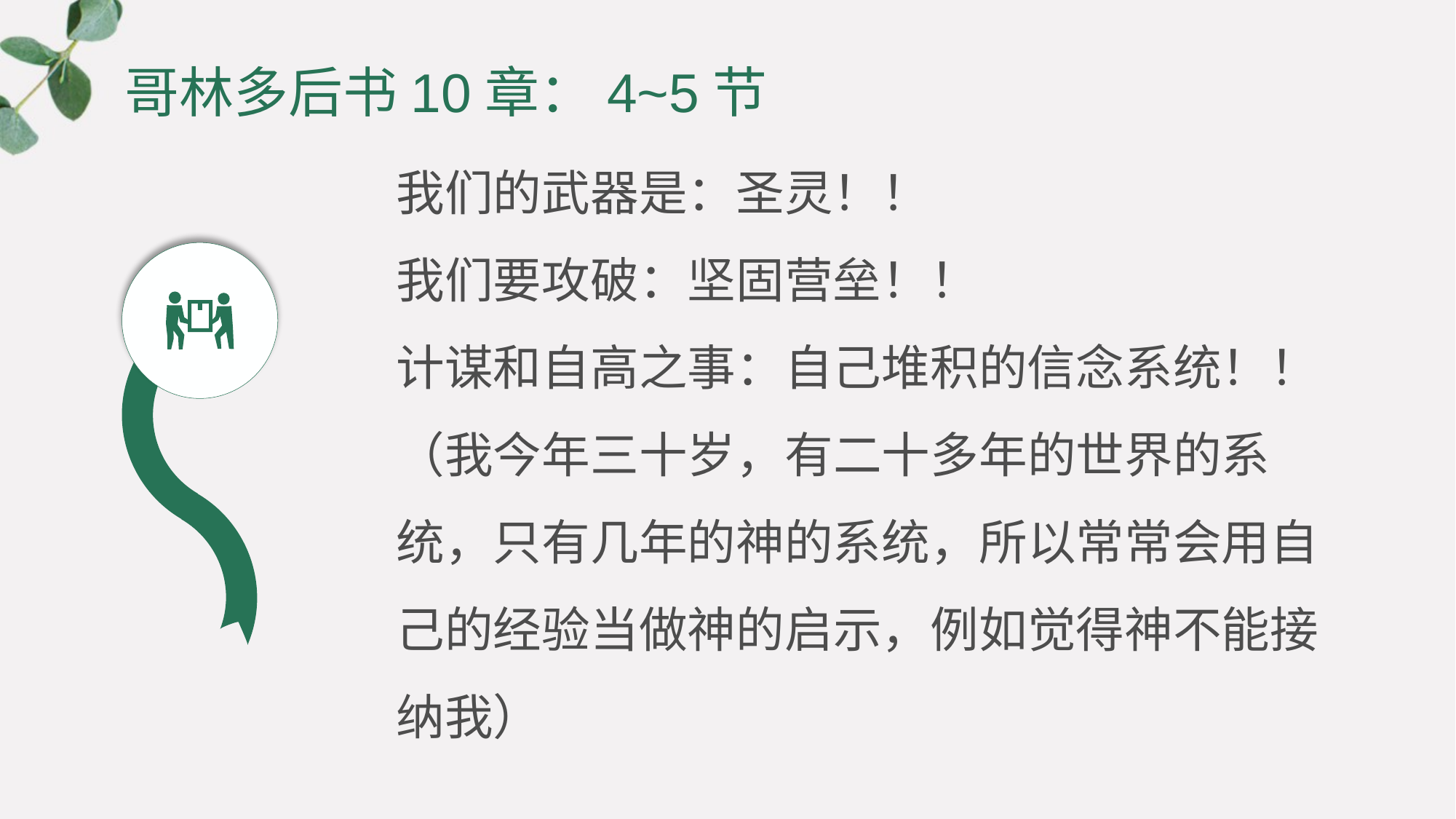

# 哥林多后书10章：4~5节

我们的武器是：圣灵！！
我们要攻破：坚固营垒！！
计谋和自高之事：自己堆积的信念系统！！
（我今年三十岁，有二十多年的世界的系统，只有几年的神的系统，所以常常会用自己的经验当做神的启示，例如觉得神不能接纳我）